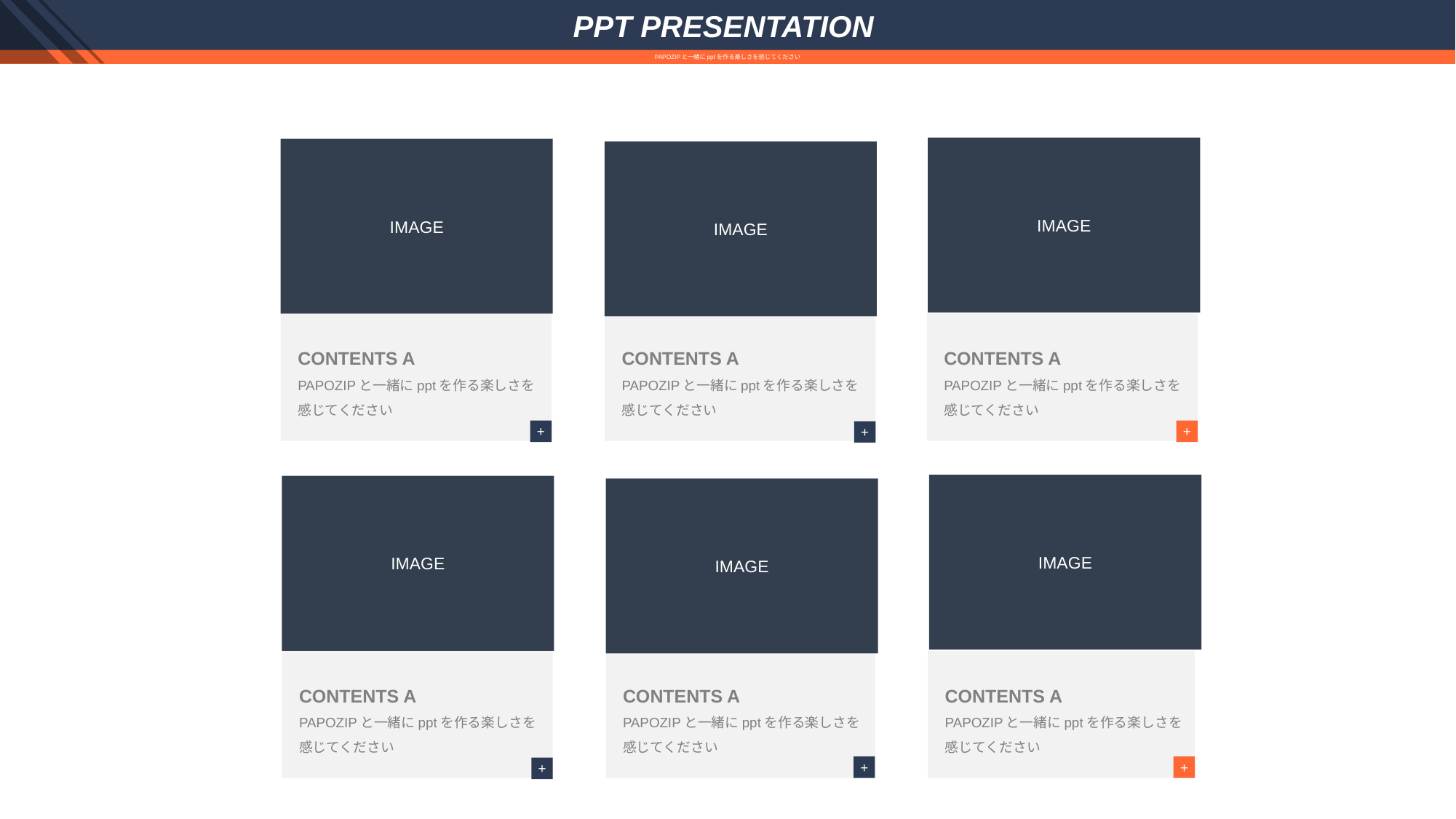

PPT PRESENTATION

PAPOZIPと一緒にpptを作る楽しさを感じてください
IMAGE
IMAGE
IMAGE
CONTENTS A
PAPOZIPと一緒にpptを作る楽しさを感じてください
CONTENTS A
PAPOZIPと一緒にpptを作る楽しさを感じてください
CONTENTS A
PAPOZIPと一緒にpptを作る楽しさを感じてください
+
+
+
IMAGE
IMAGE
IMAGE
CONTENTS A
PAPOZIPと一緒にpptを作る楽しさを感じてください
CONTENTS A
PAPOZIPと一緒にpptを作る楽しさを感じてください
CONTENTS A
PAPOZIPと一緒にpptを作る楽しさを感じてください
+
+
+